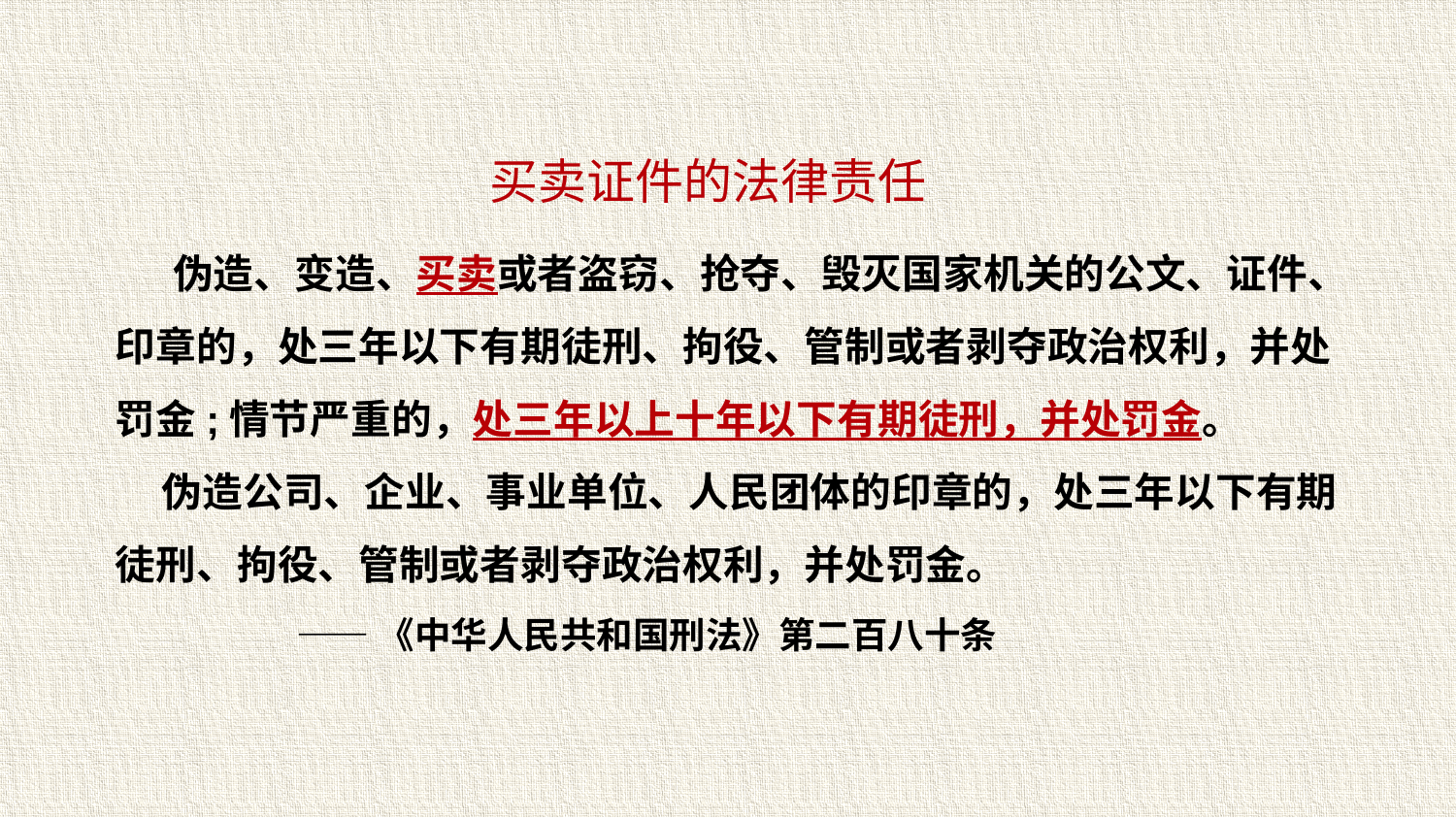

买卖证件的法律责任
         伪造、变造、买卖或者盗窃、抢夺、毁灭国家机关的公文、证件、印章的，处三年以下有期徒刑、拘役、管制或者剥夺政治权利，并处罚金;情节严重的，处三年以上十年以下有期徒刑，并处罚金。
    伪造公司、企业、事业单位、人民团体的印章的，处三年以下有期徒刑、拘役、管制或者剥夺政治权利，并处罚金。
                           ——《中华人民共和国刑法》第二百八十条